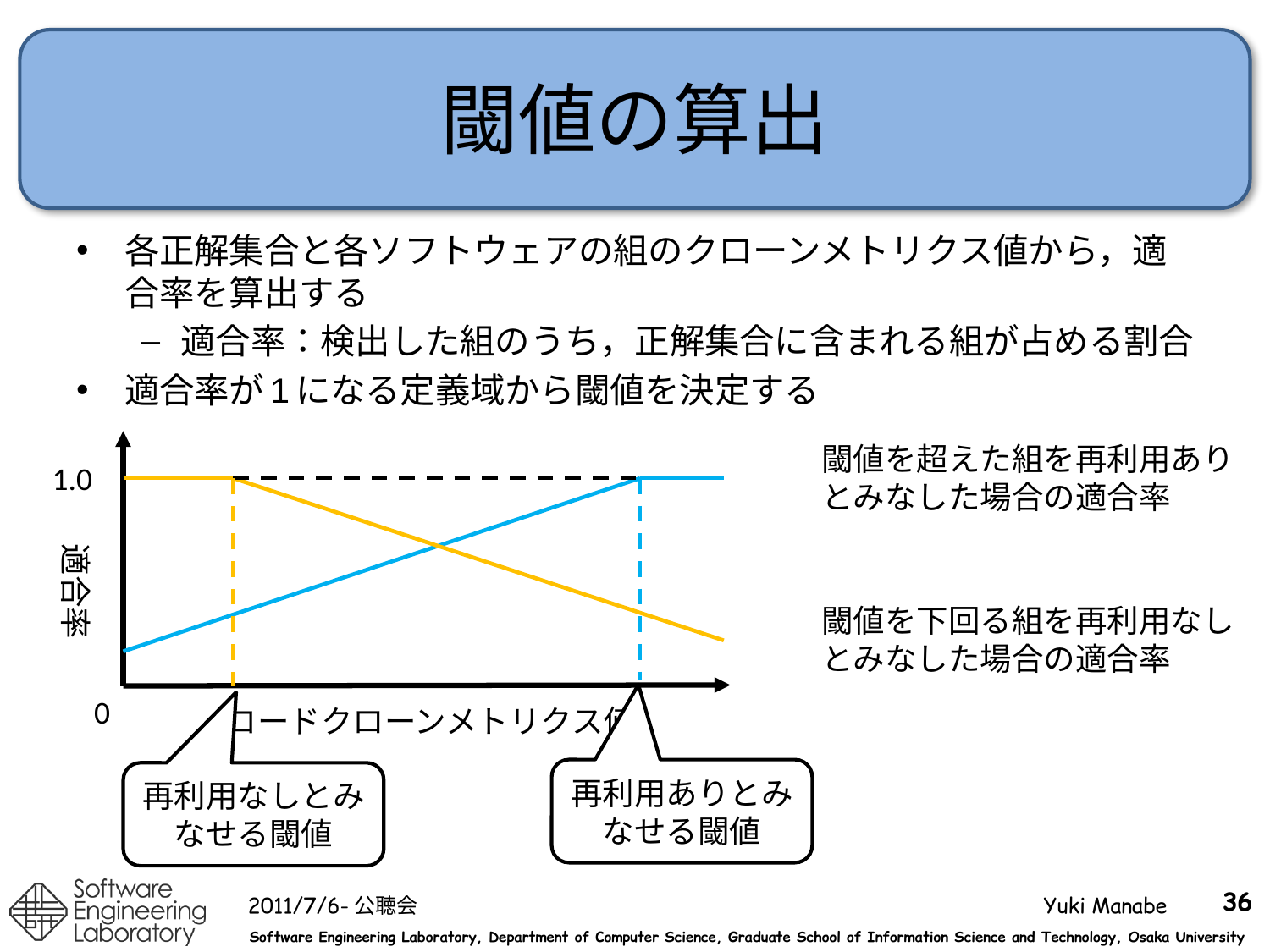

# 閾値の算出
各正解集合と各ソフトウェアの組のクローンメトリクス値から，適合率を算出する
適合率：検出した組のうち，正解集合に含まれる組が占める割合
適合率が1になる定義域から閾値を決定する
閾値を超えた組を再利用あり
とみなした場合の適合率
1.0
適合率
閾値を下回る組を再利用なし
とみなした場合の適合率
0
コードクローンメトリクス値
再利用ありとみなせる閾値
再利用なしとみなせる閾値
36
2011/7/6-公聴会
Yuki Manabe